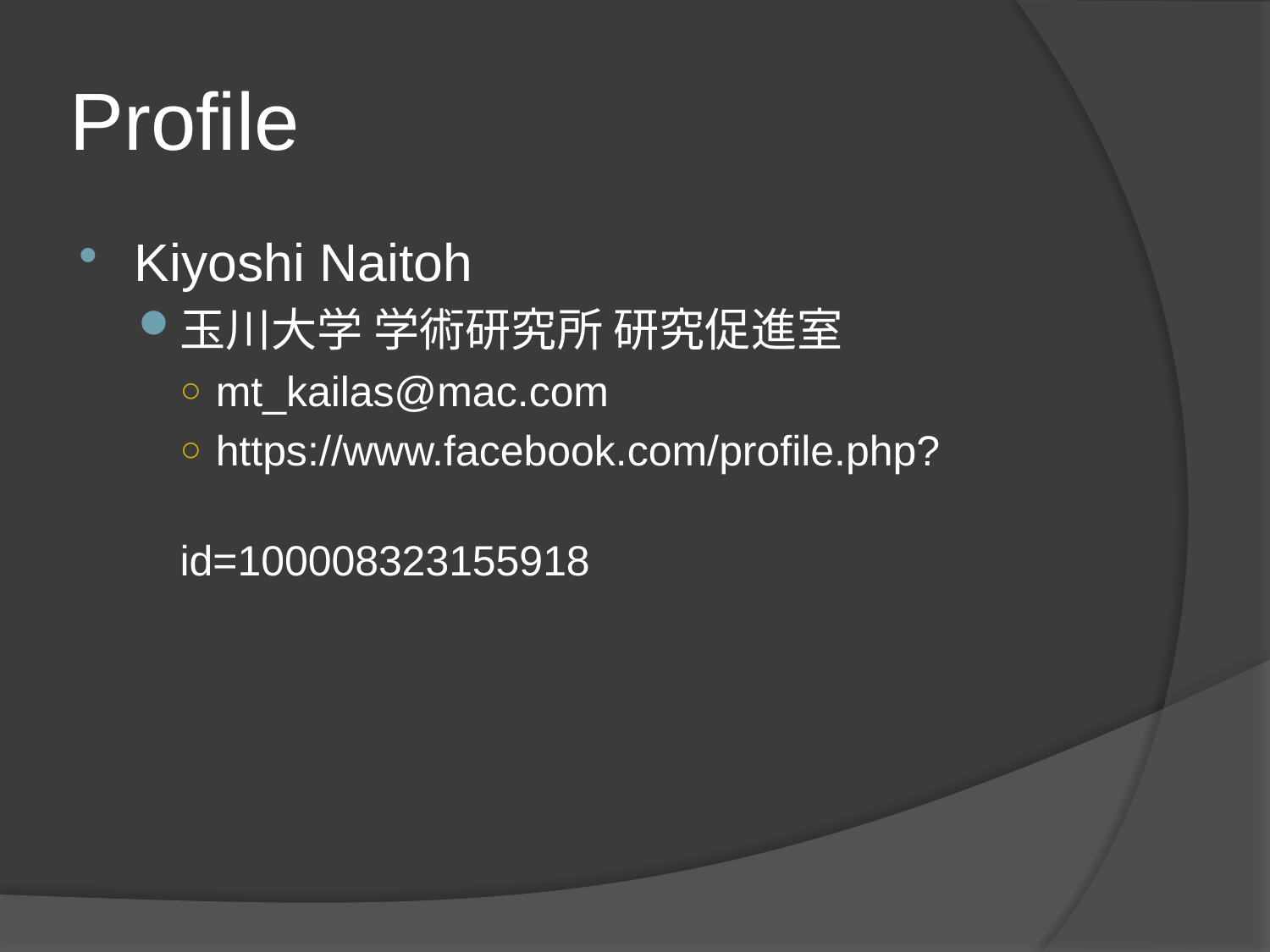

# Profile
Kiyoshi Naitoh
玉川大学 学術研究所 研究促進室
mt_kailas@mac.com
https://www.facebook.com/profile.php?
				id=100008323155918